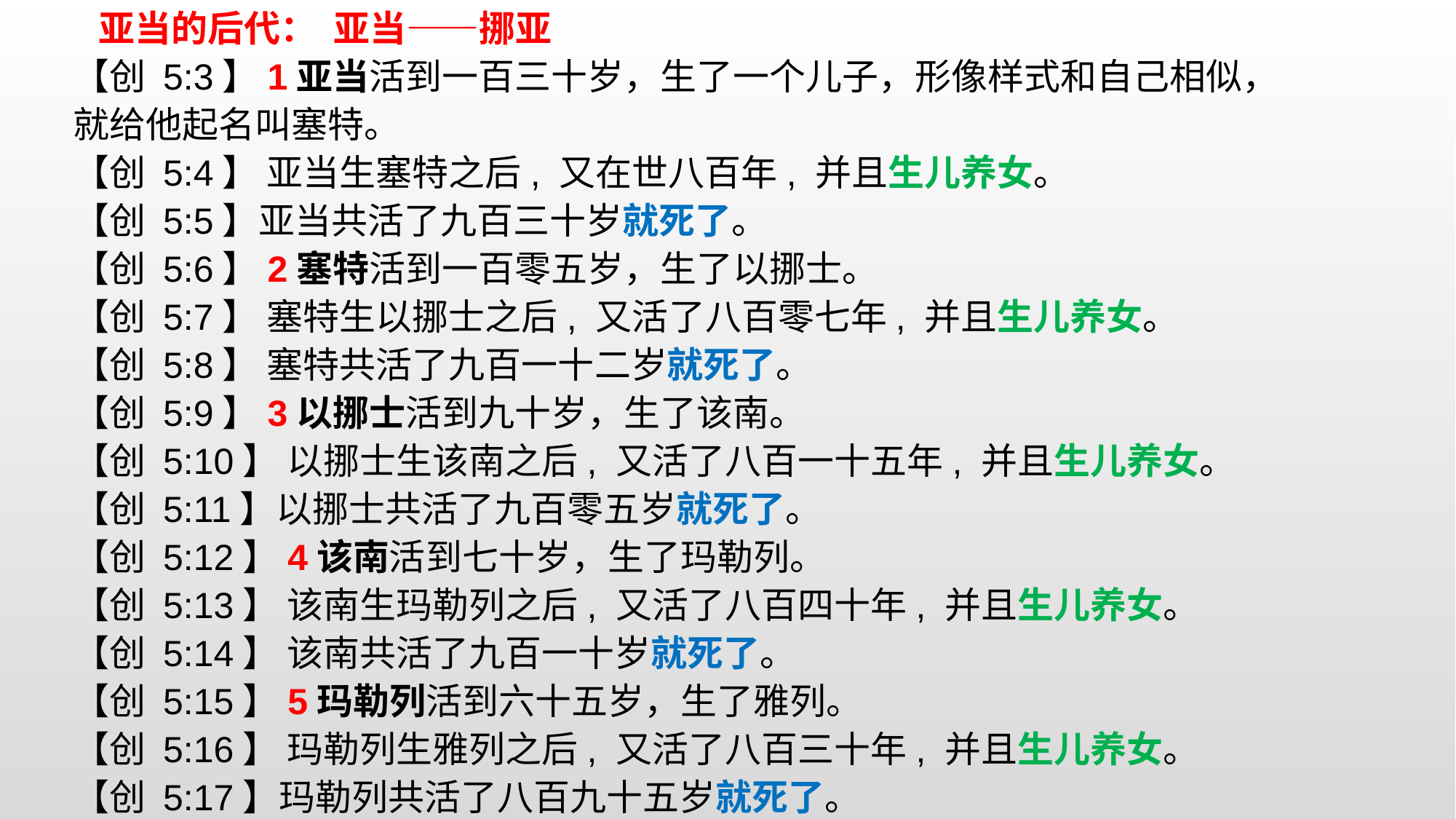

亚当的后代：  亚当——挪亚
【创 5:3】1亚当活到一百三十岁，生了一个儿子，形像样式和自己相似，就给他起名叫塞特。
【创 5:4】 亚当生塞特之后, 又在世八百年, 并且生儿养女。
【创 5:5】亚当共活了九百三十岁就死了。
【创 5:6】2塞特活到一百零五岁，生了以挪士。
【创 5:7】 塞特生以挪士之后, 又活了八百零七年, 并且生儿养女。
【创 5:8】 塞特共活了九百一十二岁就死了。
【创 5:9】3以挪士活到九十岁，生了该南。
【创 5:10】 以挪士生该南之后, 又活了八百一十五年, 并且生儿养女。
【创 5:11】以挪士共活了九百零五岁就死了。
【创 5:12】4该南活到七十岁，生了玛勒列。
【创 5:13】 该南生玛勒列之后, 又活了八百四十年, 并且生儿养女。
【创 5:14】 该南共活了九百一十岁就死了。
【创 5:15】5玛勒列活到六十五岁，生了雅列。
【创 5:16】 玛勒列生雅列之后, 又活了八百三十年, 并且生儿养女。
【创 5:17】玛勒列共活了八百九十五岁就死了。